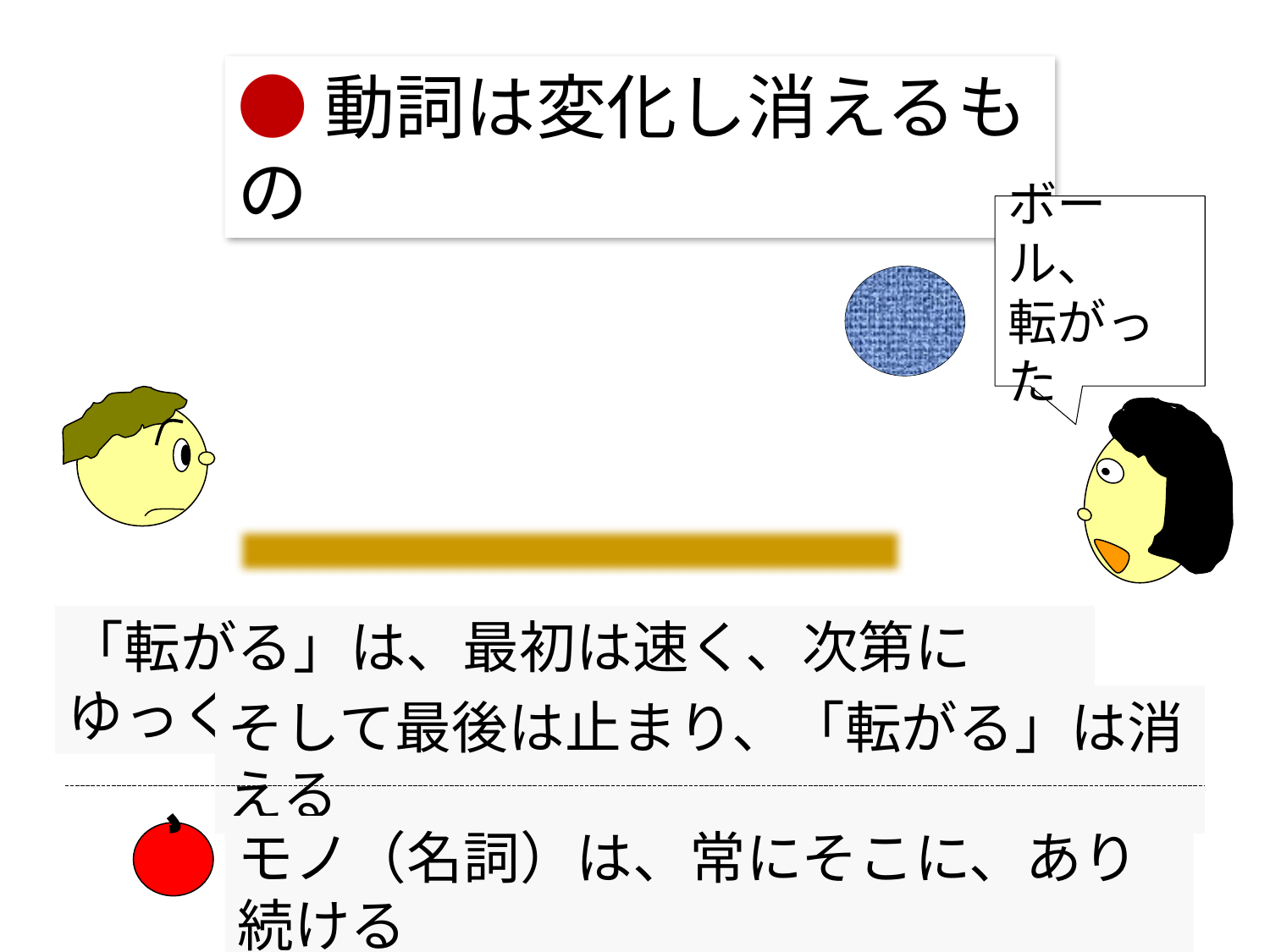

●動詞は変化し消えるもの
ボール、
転がった

「転がる」は、最初は速く、次第にゆっくり。
そして最後は止まり、「転がる」は消える

モノ（名詞）は、常にそこに、あり続ける